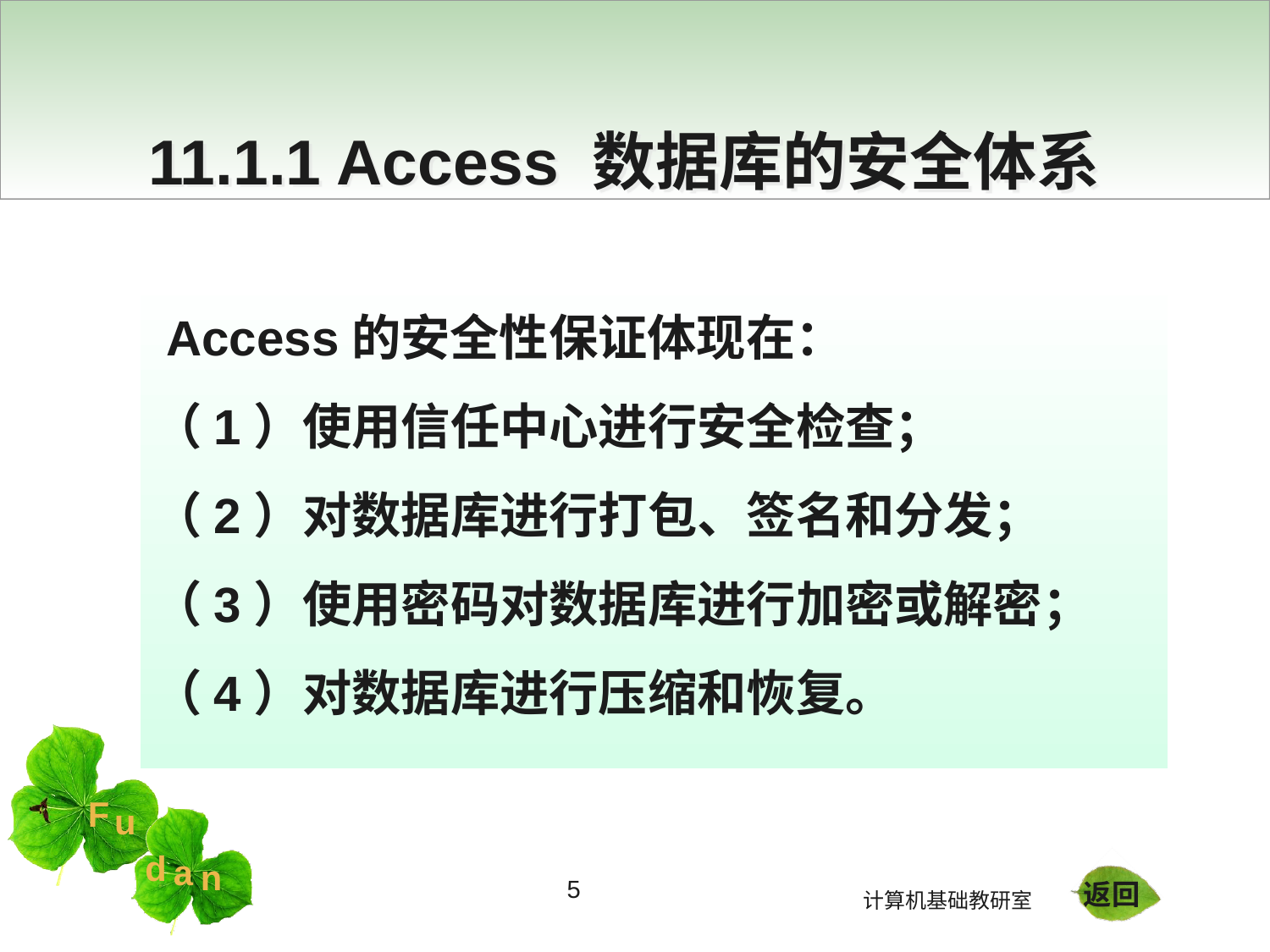

11.1.1 Access 数据库的安全体系
 Access的安全性保证体现在：
（1）使用信任中心进行安全检查；
（2）对数据库进行打包、签名和分发；
（3）使用密码对数据库进行加密或解密；
（4）对数据库进行压缩和恢复。
5
返回